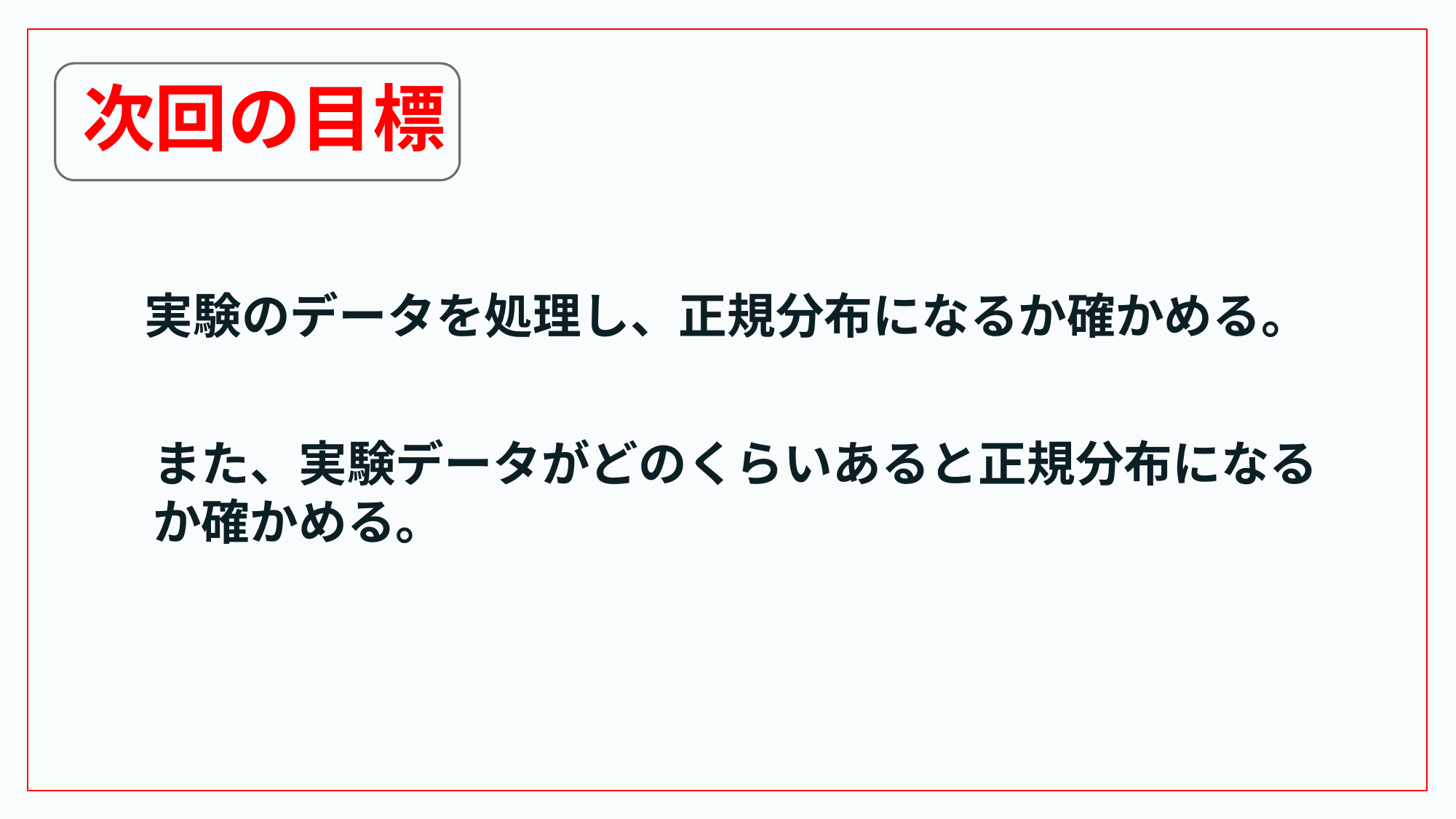

# 次回の目標

実験のデータを処理し、正規分布になるか確かめる。
また、実験データがどのくらいあると正規分布になる
か確かめる。